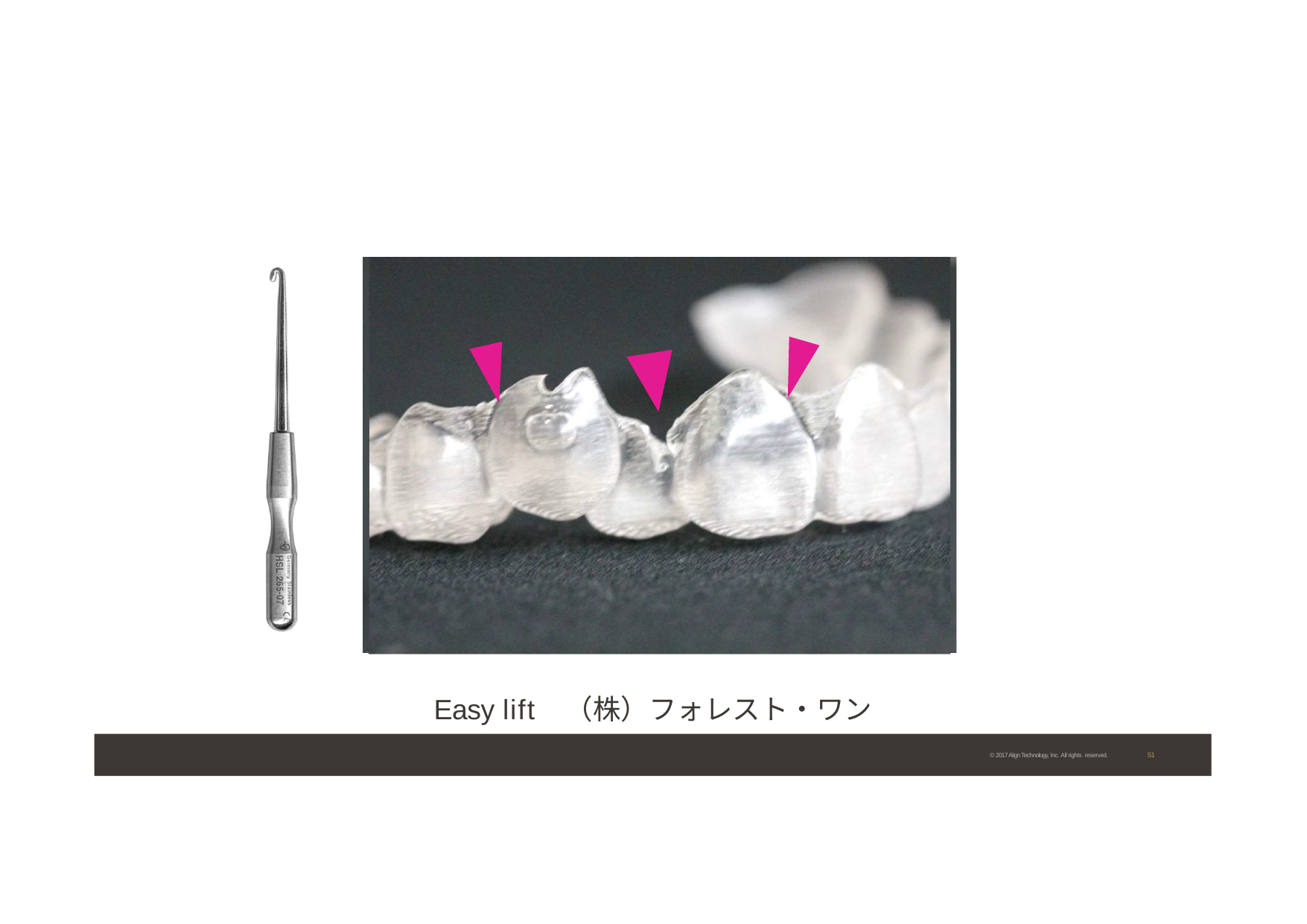

Easy lift
（株）フォレスト・ワン

51
© 2017 Align Technology, Inc. All rights reserved.